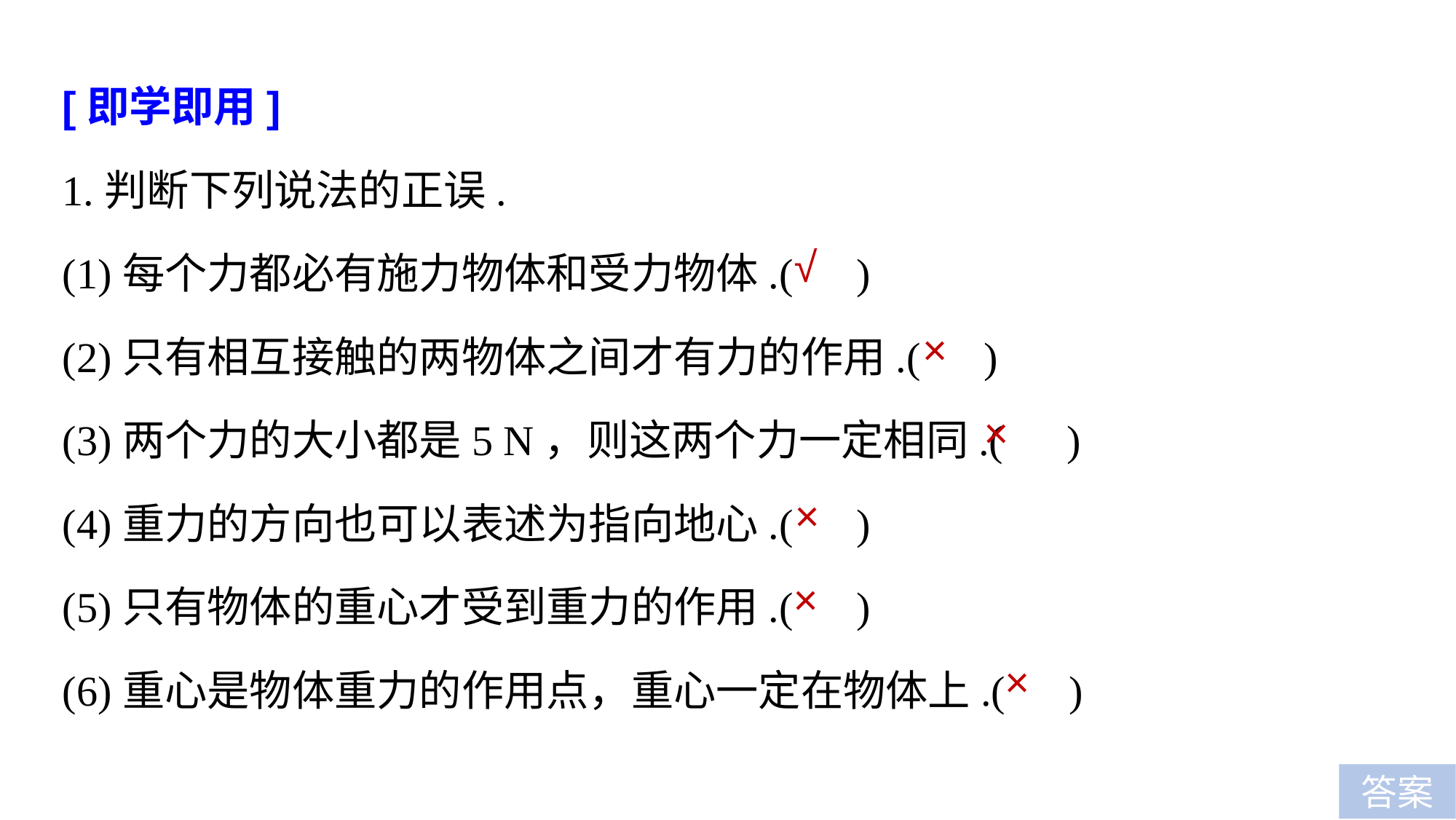

[即学即用]
1.判断下列说法的正误.
(1)每个力都必有施力物体和受力物体.(      )
(2)只有相互接触的两物体之间才有力的作用.(      )
(3)两个力的大小都是5 N，则这两个力一定相同.(      )
(4)重力的方向也可以表述为指向地心.(      )
(5)只有物体的重心才受到重力的作用.(      )
(6)重心是物体重力的作用点，重心一定在物体上.(      )
√
×
×
×
×
×
答案